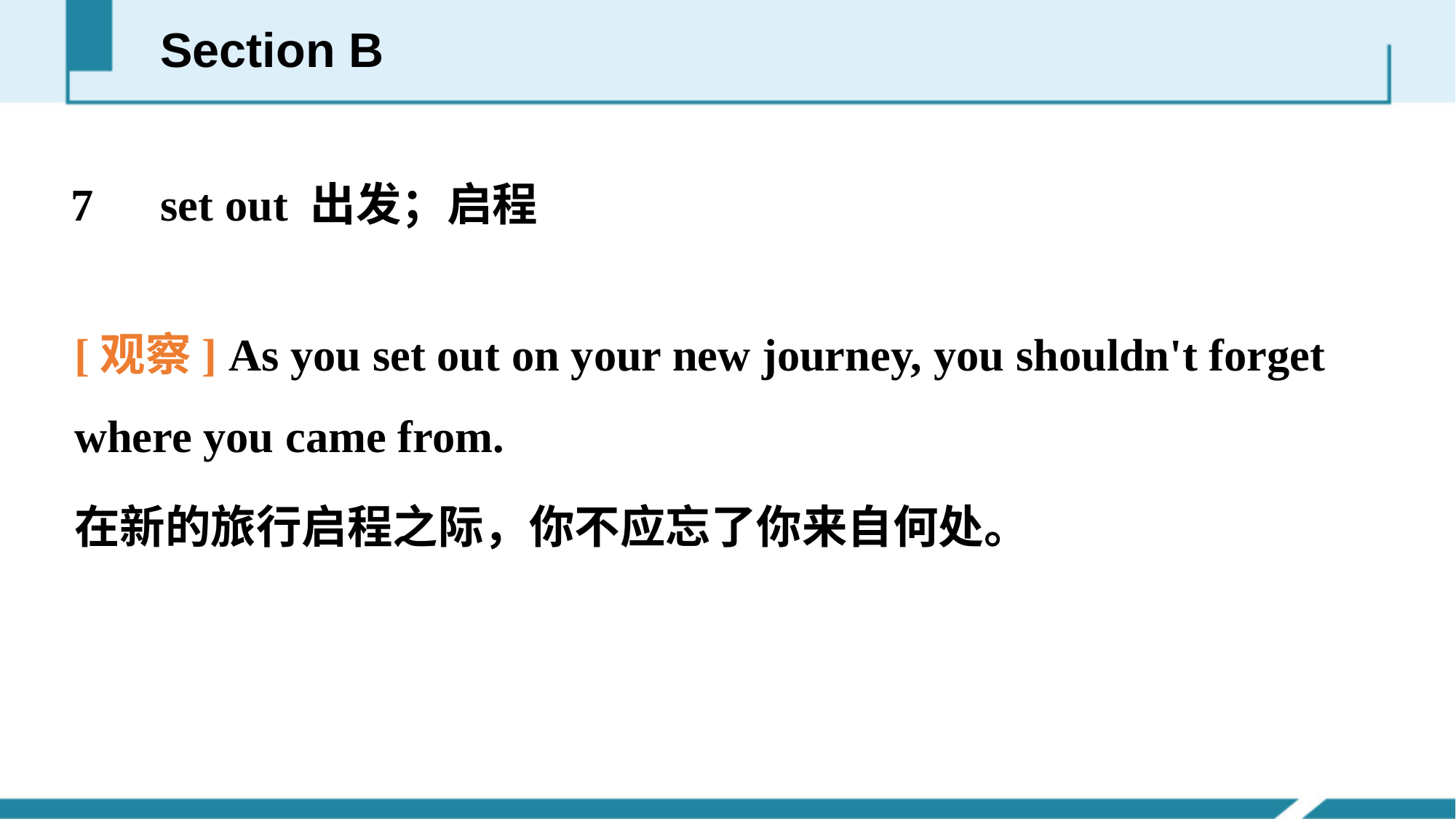

Section B
7　set out 出发；启程
[观察] As you set out on your new journey, you shouldn't forget where you came from.
在新的旅行启程之际，你不应忘了你来自何处。